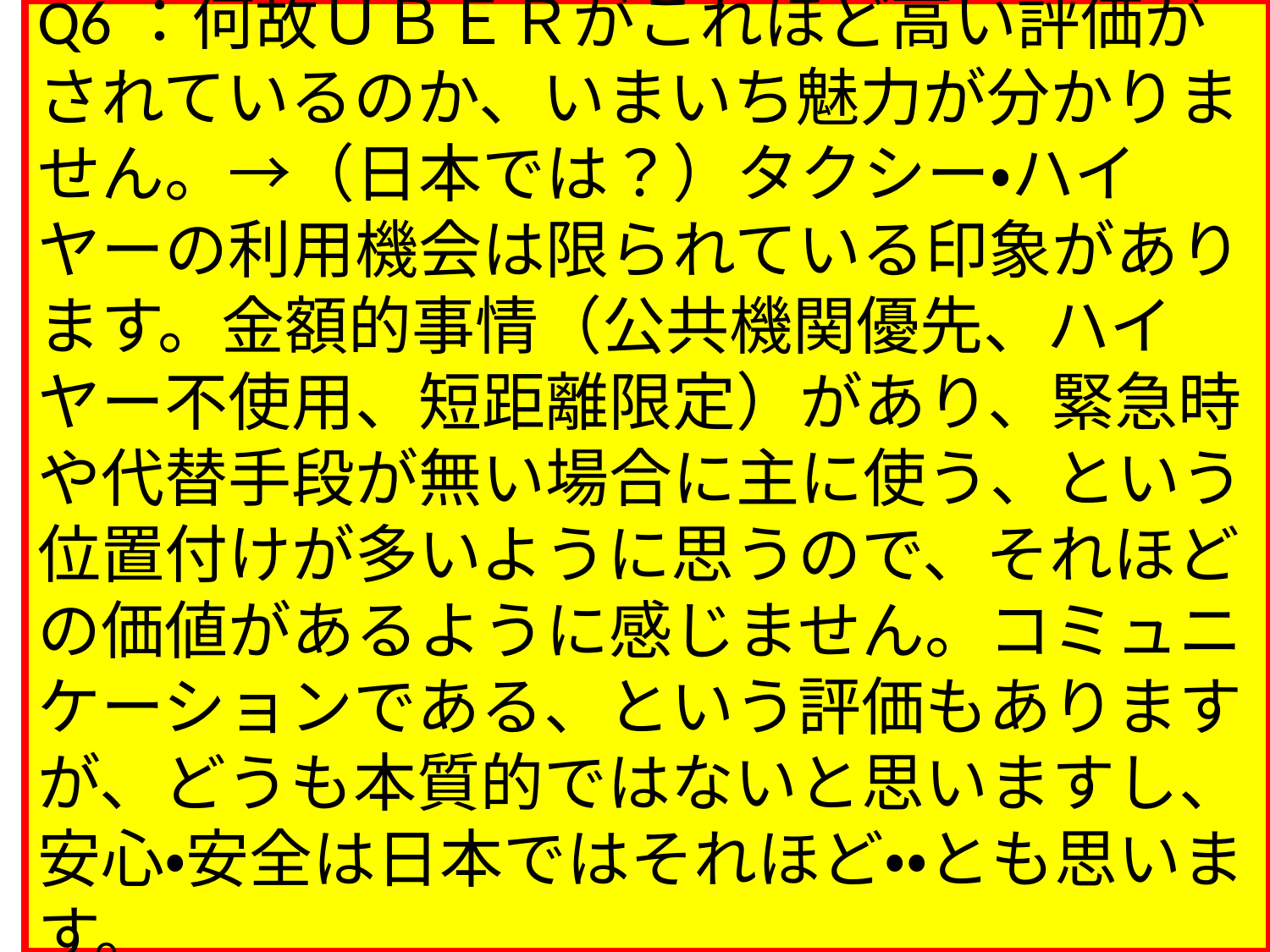

# Q6：何故ＵＢＥＲがこれほど高い評価がされているのか、いまいち魅力が分かりません。→（日本では？）タクシー・ハイヤーの利用機会は限られている印象があります。金額的事情（公共機関優先、ハイヤー不使用、短距離限定）があり、緊急時や代替手段が無い場合に主に使う、という位置付けが多いように思うので、それほどの価値があるように感じません。コミュニケーションである、という評価もありますが、どうも本質的ではないと思いますし、安心・安全は日本ではそれほど・・とも思います。